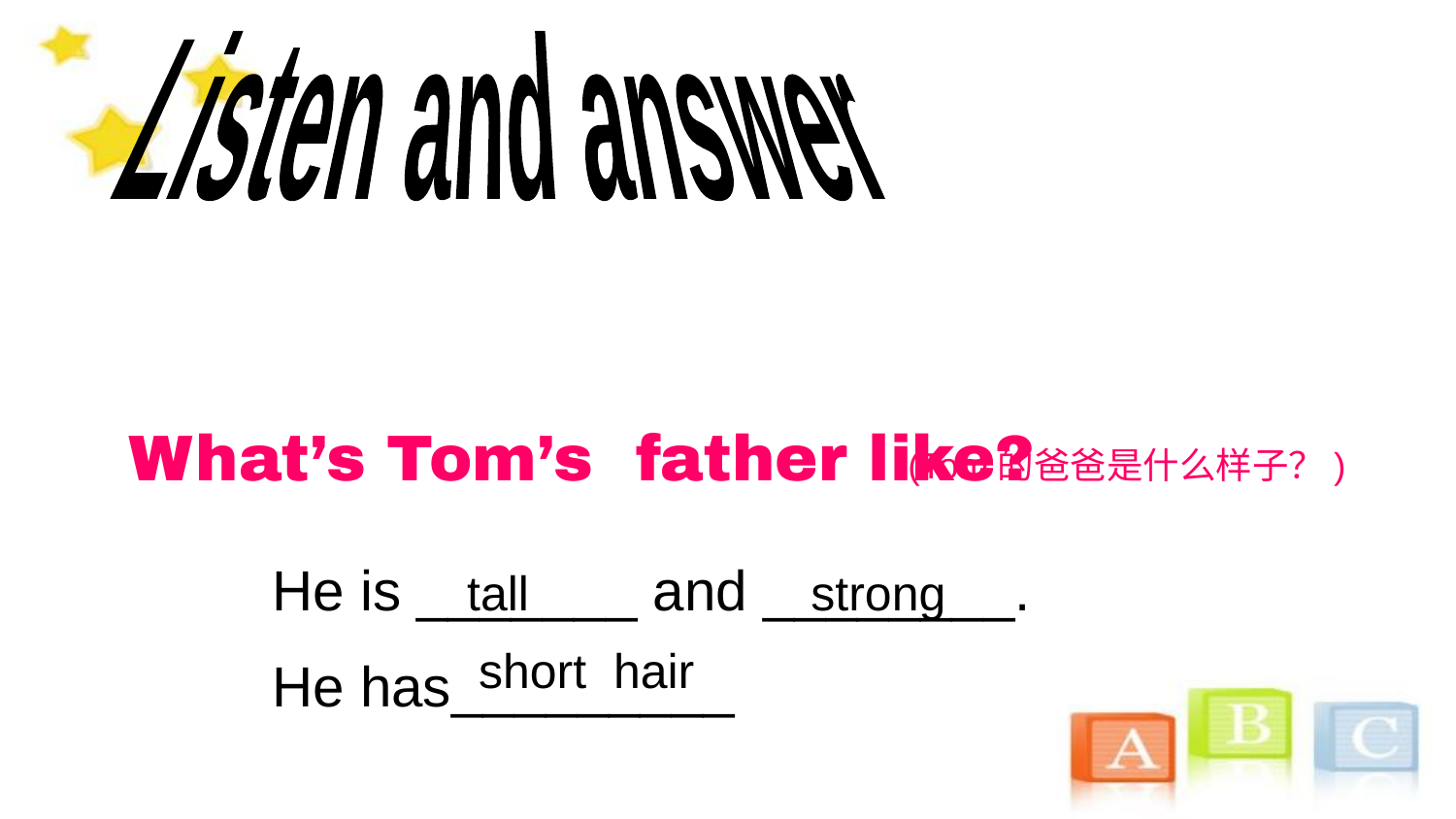

Listen and answer
What’s Tom’s  father like?
(Tom的爸爸是什么样子？)
He is _______ and ________.
He has_________
tall
strong
short  hair